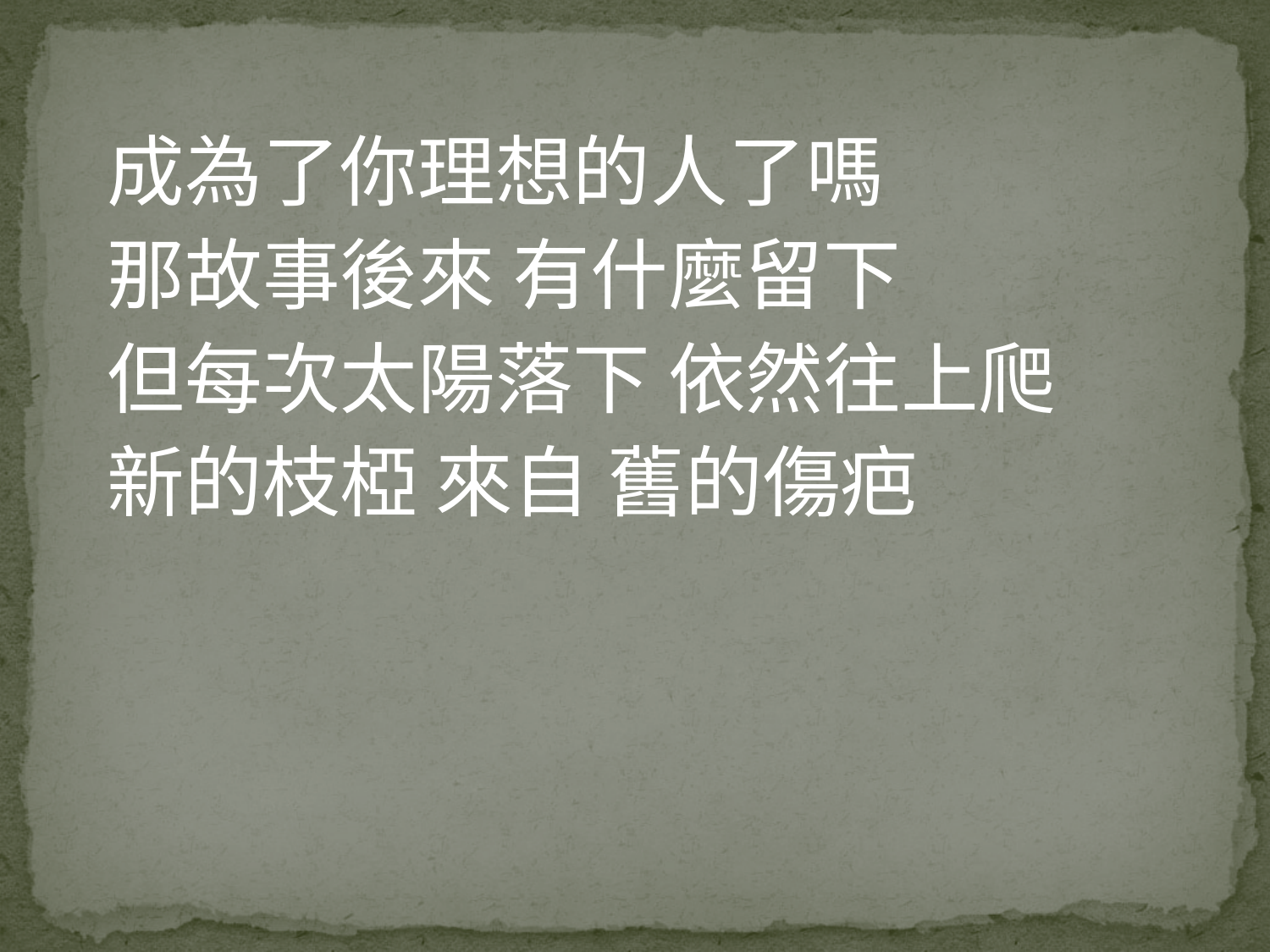

成為了你理想的人了嗎
那故事後來 有什麼留下
但每次太陽落下 依然往上爬
新的枝椏 來自 舊的傷疤